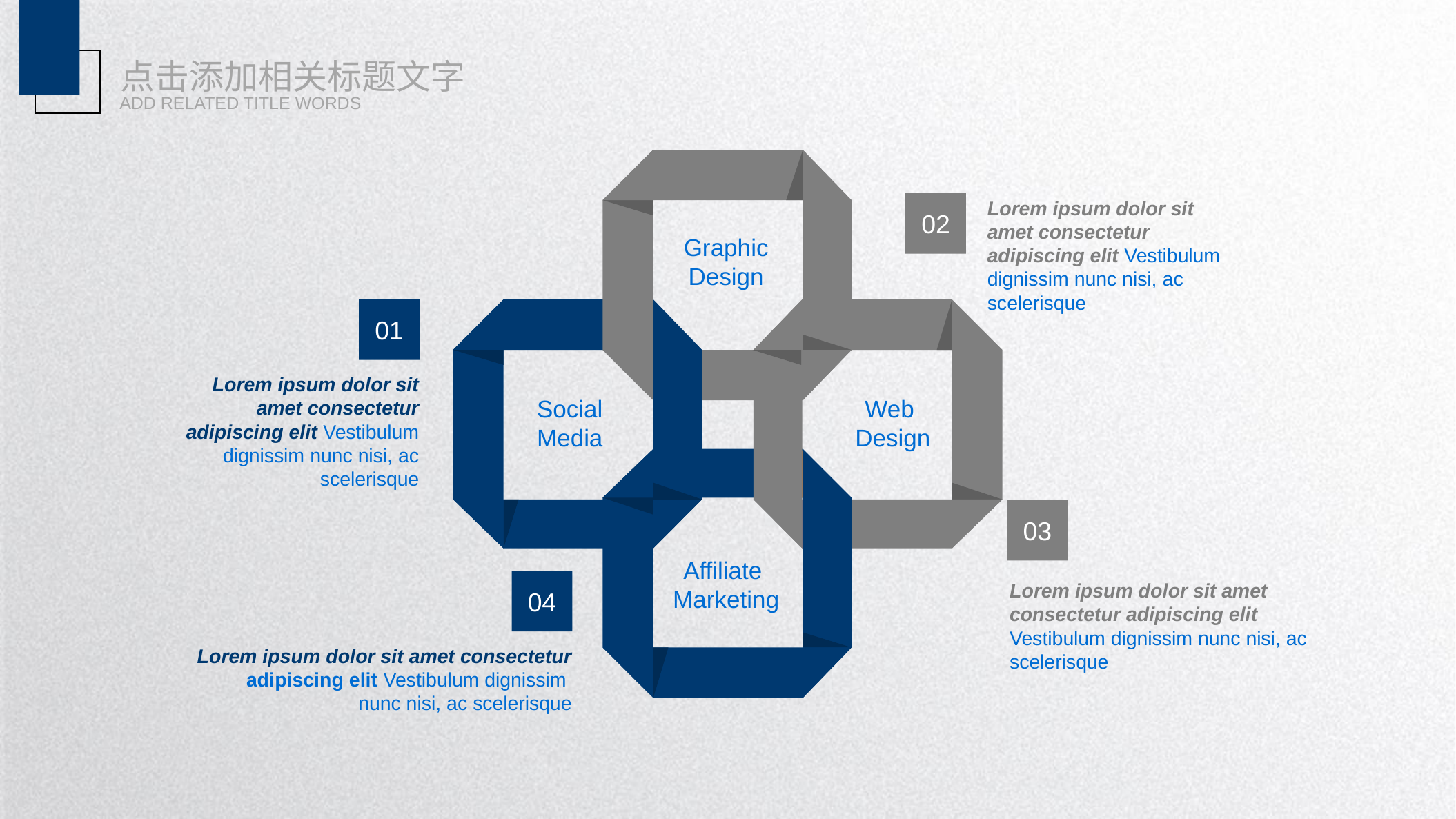

点击添加相关标题文字
ADD RELATED TITLE WORDS

Lorem ipsum dolor sit amet consectetur adipiscing elit Vestibulum dignissim nunc nisi, ac scelerisque
02

Graphic
Design

01
Lorem ipsum dolor sit amet consectetur adipiscing elit Vestibulum dignissim nunc nisi, ac scelerisque

Web
Design
Social
Media

03
Lorem ipsum dolor sit amet consectetur adipiscing elit Vestibulum dignissim nunc nisi, ac scelerisque
Affiliate
Marketing
04
Lorem ipsum dolor sit amet consectetur adipiscing elit Vestibulum dignissim
nunc nisi, ac scelerisque